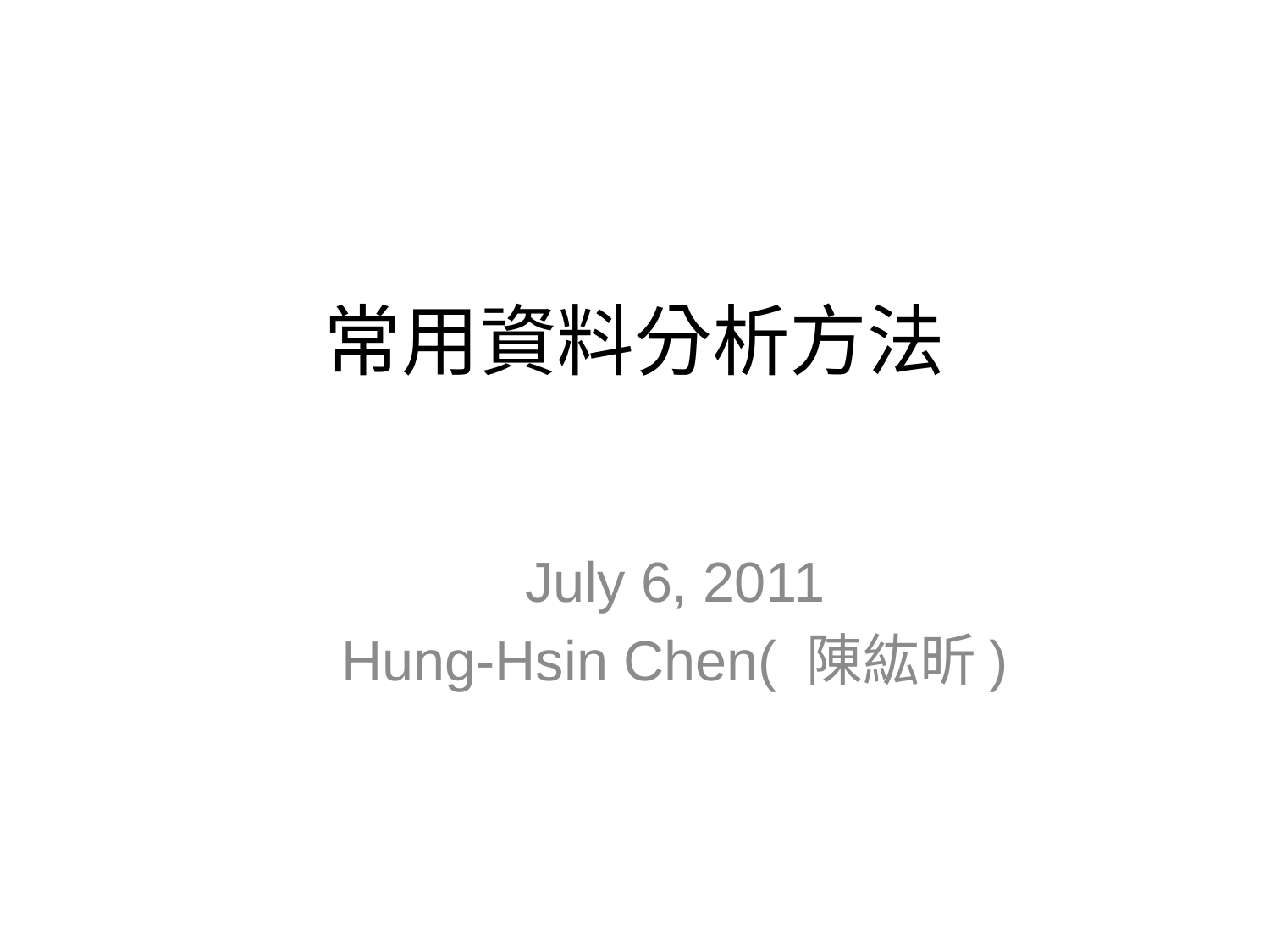

# 常用資料分析方法
July 6, 2011
Hung-Hsin Chen( 陳紘昕)